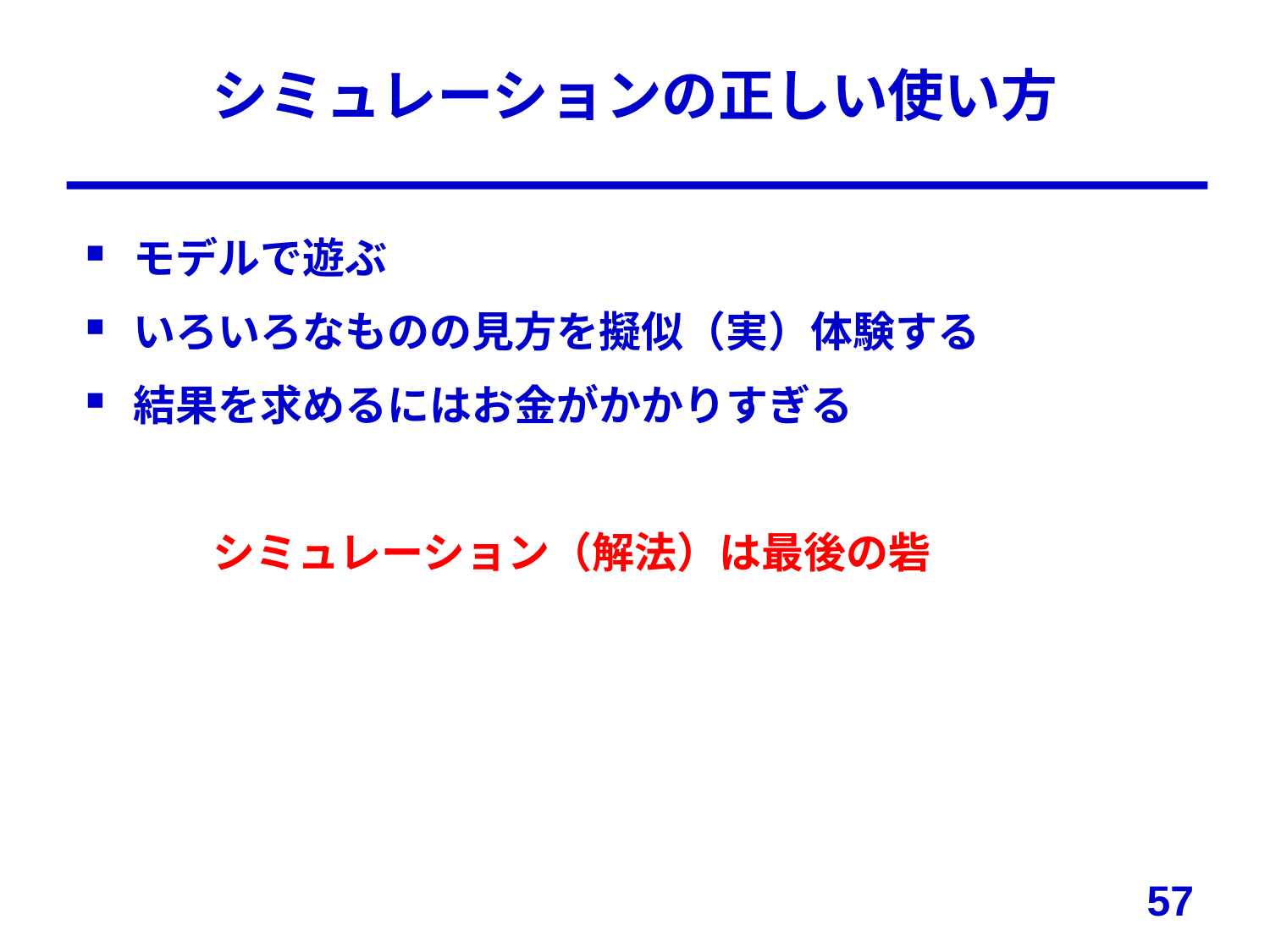

# シミュレーションの正しい使い方
モデルで遊ぶ
いろいろなものの見方を擬似（実）体験する
結果を求めるにはお金がかかりすぎる

　　　シミュレーション（解法）は最後の砦
57